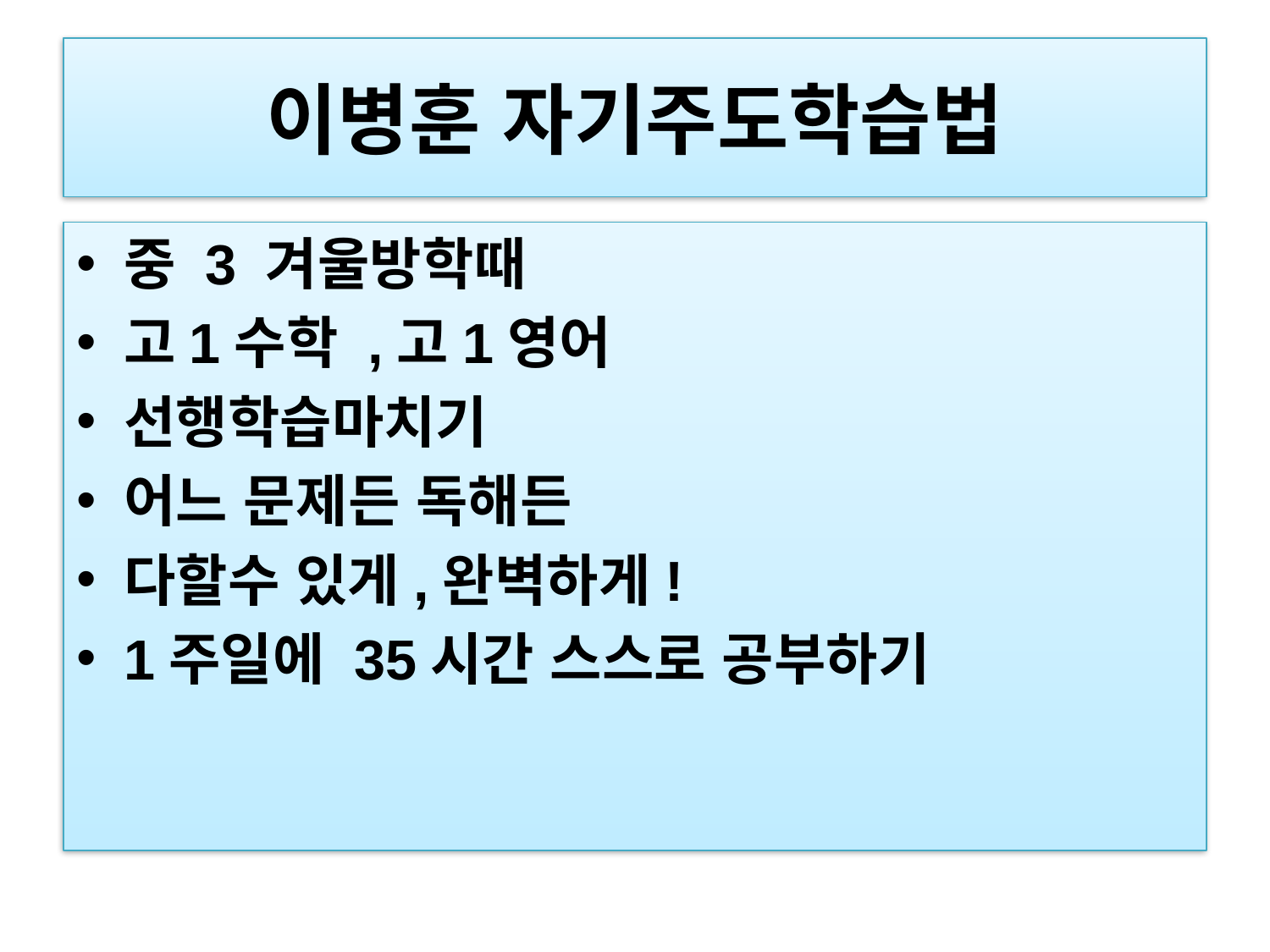

# 이병훈 자기주도학습법
중 3 겨울방학때
고1수학 ,고1영어
선행학습마치기
어느 문제든 독해든
다할수 있게,완벽하게!
1주일에 35시간 스스로 공부하기